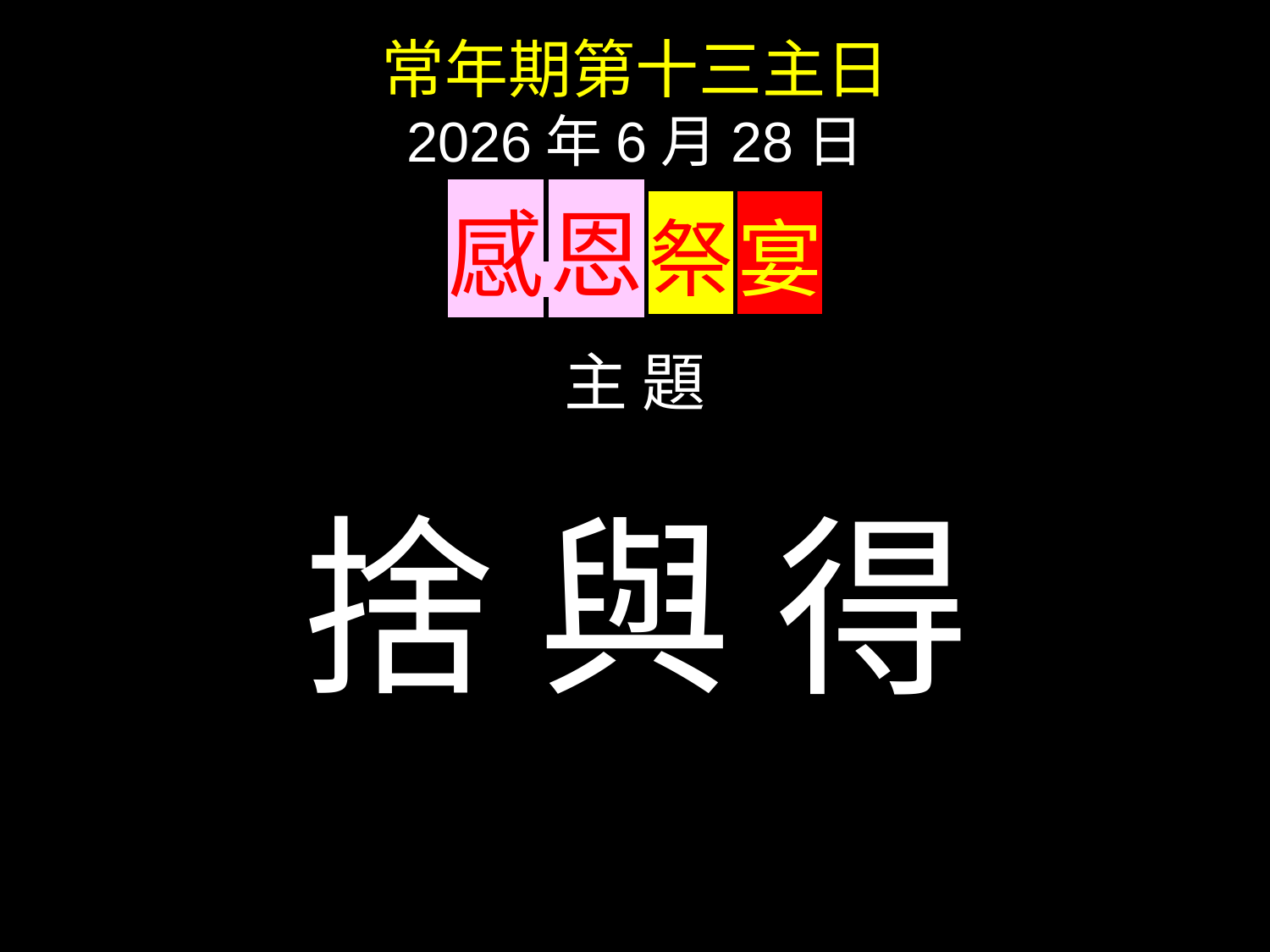

常年期第十三主日
2026年6月28日
感 恩 祭 宴

主 題

捨 與 得